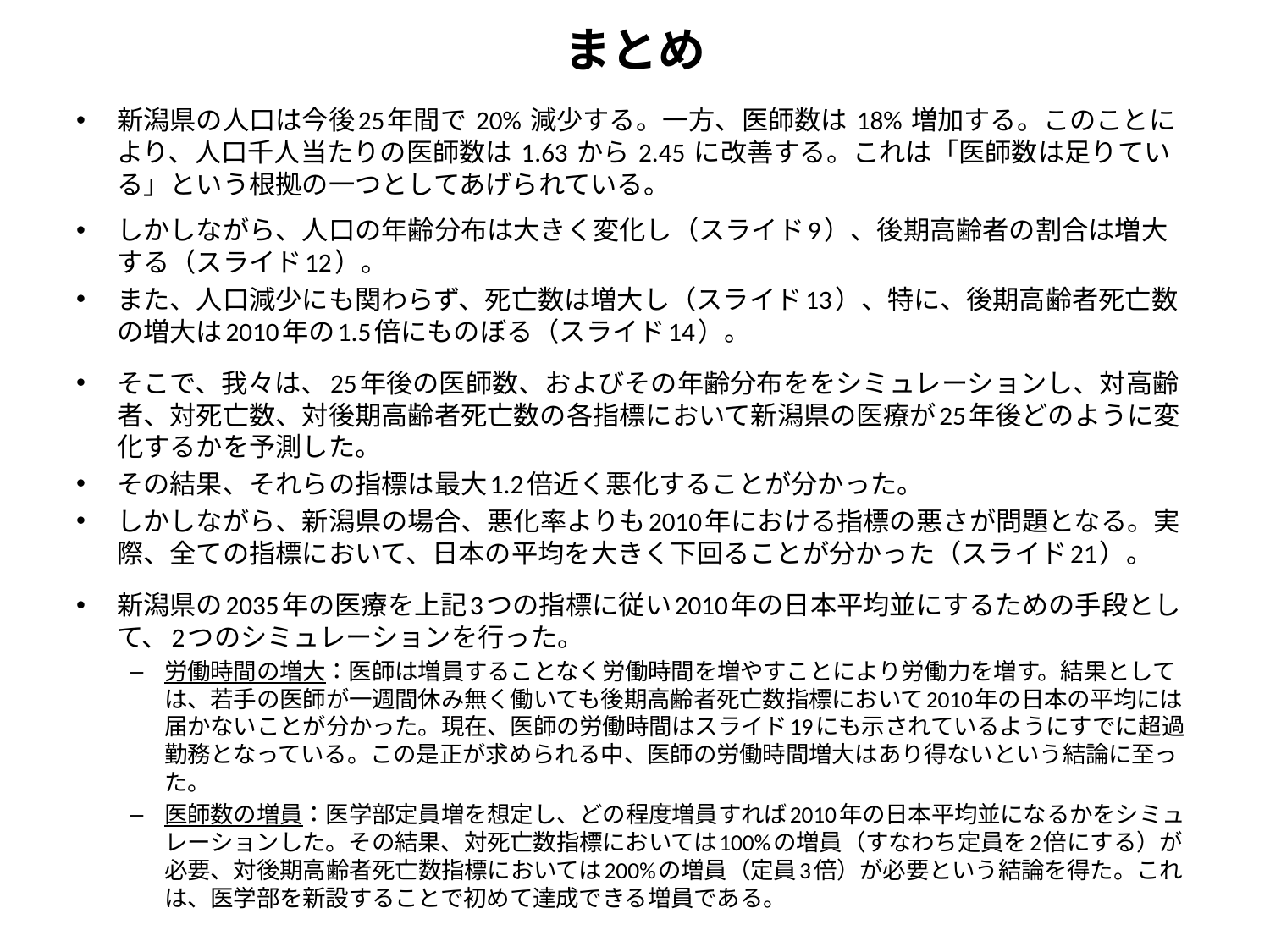

# まとめ
新潟県の人口は今後25年間で 20% 減少する。一方、医師数は 18% 増加する。このことにより、人口千人当たりの医師数は 1.63 から 2.45 に改善する。これは「医師数は足りている」という根拠の一つとしてあげられている。

しかしながら、人口の年齢分布は大きく変化し（スライド9）、後期高齢者の割合は増大する（スライド12）。
また、人口減少にも関わらず、死亡数は増大し（スライド13）、特に、後期高齢者死亡数の増大は2010年の1.5倍にものぼる（スライド14）。

そこで、我々は、25年後の医師数、およびその年齢分布ををシミュレーションし、対高齢者、対死亡数、対後期高齢者死亡数の各指標において新潟県の医療が25年後どのように変化するかを予測した。
その結果、それらの指標は最大1.2倍近く悪化することが分かった。
しかしながら、新潟県の場合、悪化率よりも2010年における指標の悪さが問題となる。実際、全ての指標において、日本の平均を大きく下回ることが分かった（スライド21）。

新潟県の2035年の医療を上記3つの指標に従い2010年の日本平均並にするための手段として、2つのシミュレーションを行った。
労働時間の増大：医師は増員することなく労働時間を増やすことにより労働力を増す。結果としては、若手の医師が一週間休み無く働いても後期高齢者死亡数指標において2010年の日本の平均には届かないことが分かった。現在、医師の労働時間はスライド19にも示されているようにすでに超過勤務となっている。この是正が求められる中、医師の労働時間増大はあり得ないという結論に至った。
医師数の増員：医学部定員増を想定し、どの程度増員すれば2010年の日本平均並になるかをシミュレーションした。その結果、対死亡数指標においては100%の増員（すなわち定員を2倍にする）が必要、対後期高齢者死亡数指標においては200%の増員（定員3倍）が必要という結論を得た。これは、医学部を新設することで初めて達成できる増員である。